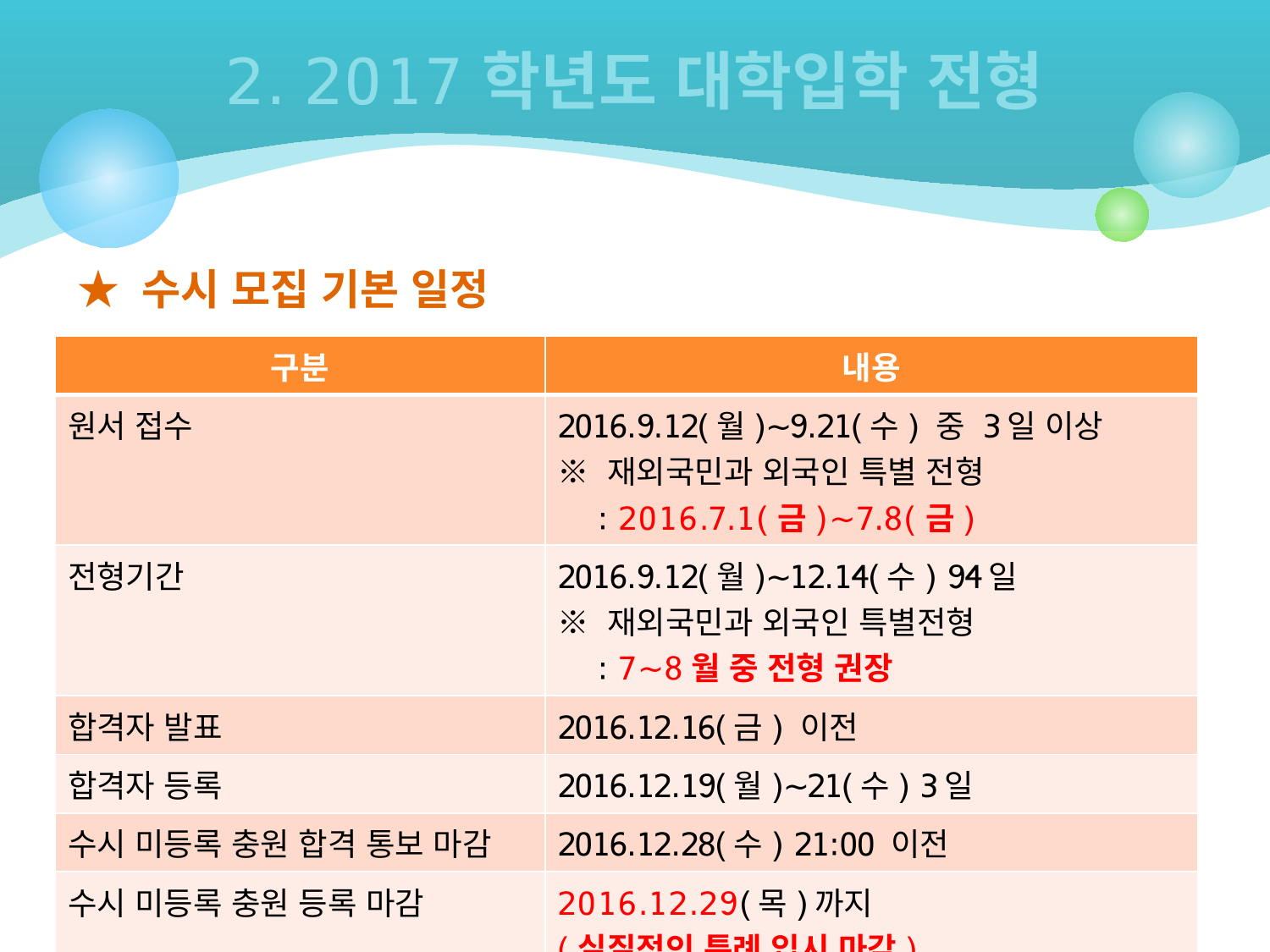

# 2. 2017학년도 대학입학 전형
★ 수시 모집 기본 일정
| 구분 | 내용 |
| --- | --- |
| 원서 접수 | 2016.9.12(월)~9.21(수) 중 3일 이상 ※ 재외국민과 외국인 특별 전형 : 2016.7.1(금)~7.8(금) |
| 전형기간 | 2016.9.12(월)~12.14(수) 94일 ※ 재외국민과 외국인 특별전형 : 7~8월 중 전형 권장 |
| 합격자 발표 | 2016.12.16(금) 이전 |
| 합격자 등록 | 2016.12.19(월)~21(수) 3일 |
| 수시 미등록 충원 합격 통보 마감 | 2016.12.28(수) 21:00 이전 |
| 수시 미등록 충원 등록 마감 | 2016.12.29(목)까지 (실질적인 특례 입시 마감) |